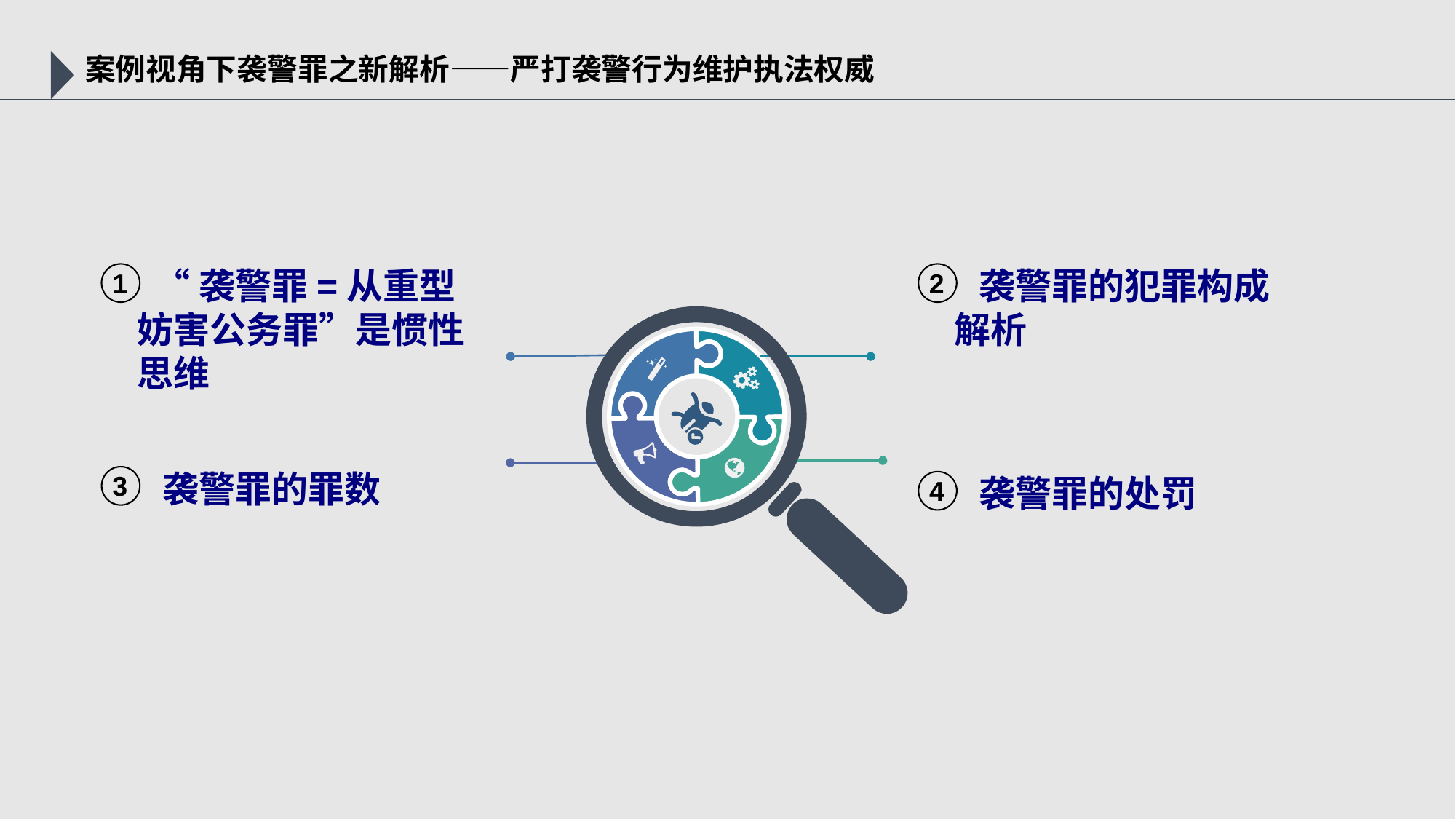

案例视角下袭警罪之新解析——严打袭警行为维护执法权威

  “袭警罪=从重型妨害公务罪”是惯性思维
1

  袭警罪的犯罪构成解析
2

  袭警罪的罪数
3

  袭警罪的处罚
4